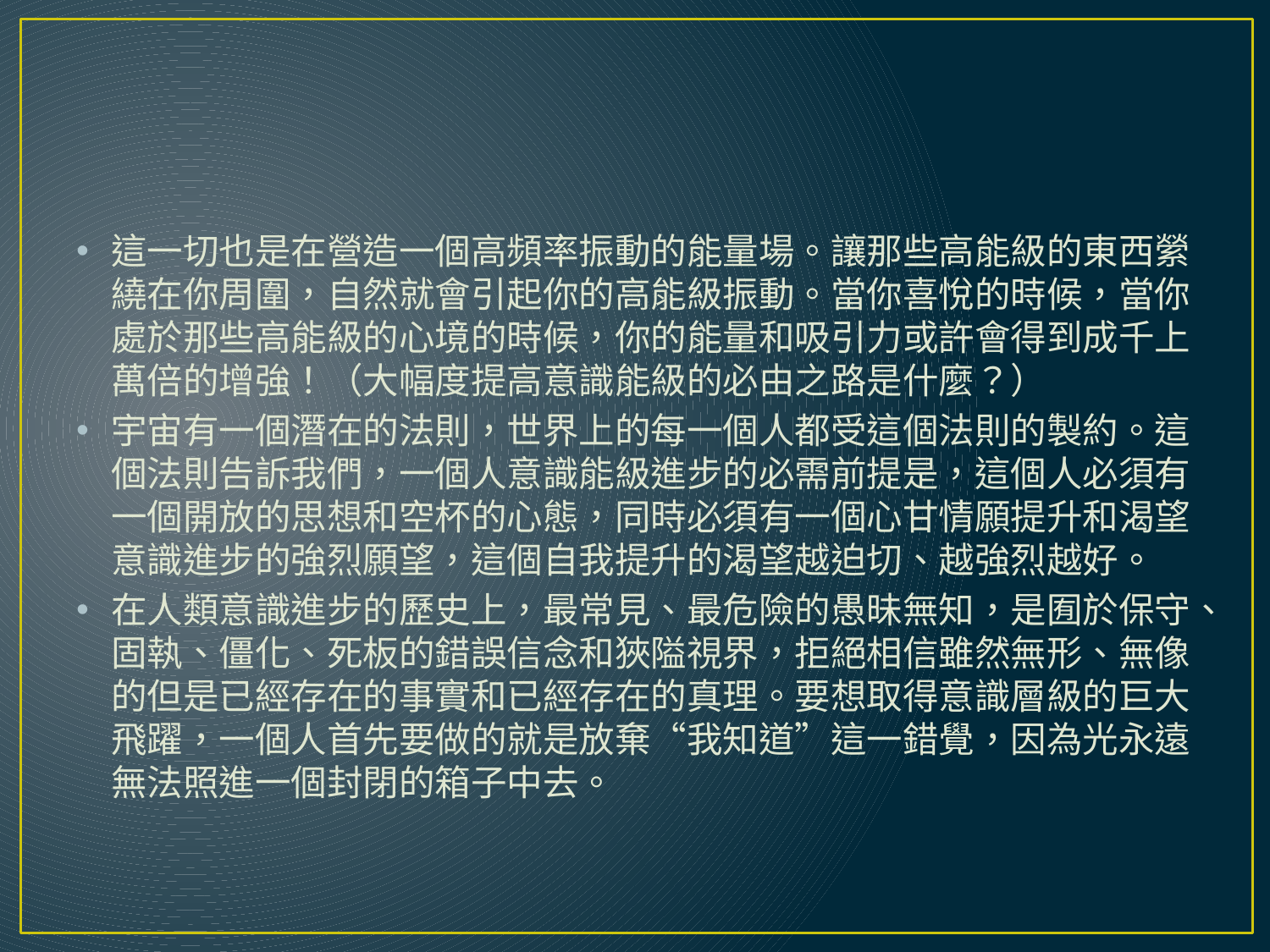

#
這一切也是在營造一個高頻率振動的能量場。讓那些高能級的東西縈繞在你周圍，自然就會引起你的高能級振動。當你喜悅的時候，當你處於那些高能級的心境的時候，你的能量和吸引力或許會得到成千上萬倍的增強！（大幅度提高意識能級的必由之路是什麼？）
宇宙有一個潛在的法則，世界上的每一個人都受這個法則的製約。這個法則告訴我們，一個人意識能級進步的必需前提是，這個人必須有一個開放的思想和空杯的心態，同時必須有一個心甘情願提升和渴望意識進步的強烈願望，這個自我提升的渴望越迫切、越強烈越好。
在人類意識進步的歷史上，最常見、最危險的愚昧無知，是囿於保守、固執、僵化、死板的錯誤信念和狹隘視界，拒絕相信雖然無形、無像的但是已經存在的事實和已經存在的真理。要想取得意識層級的巨大飛躍，一個人首先要做的就是放棄“我知道”這一錯覺，因為光永遠無法照進一個封閉的箱子中去。